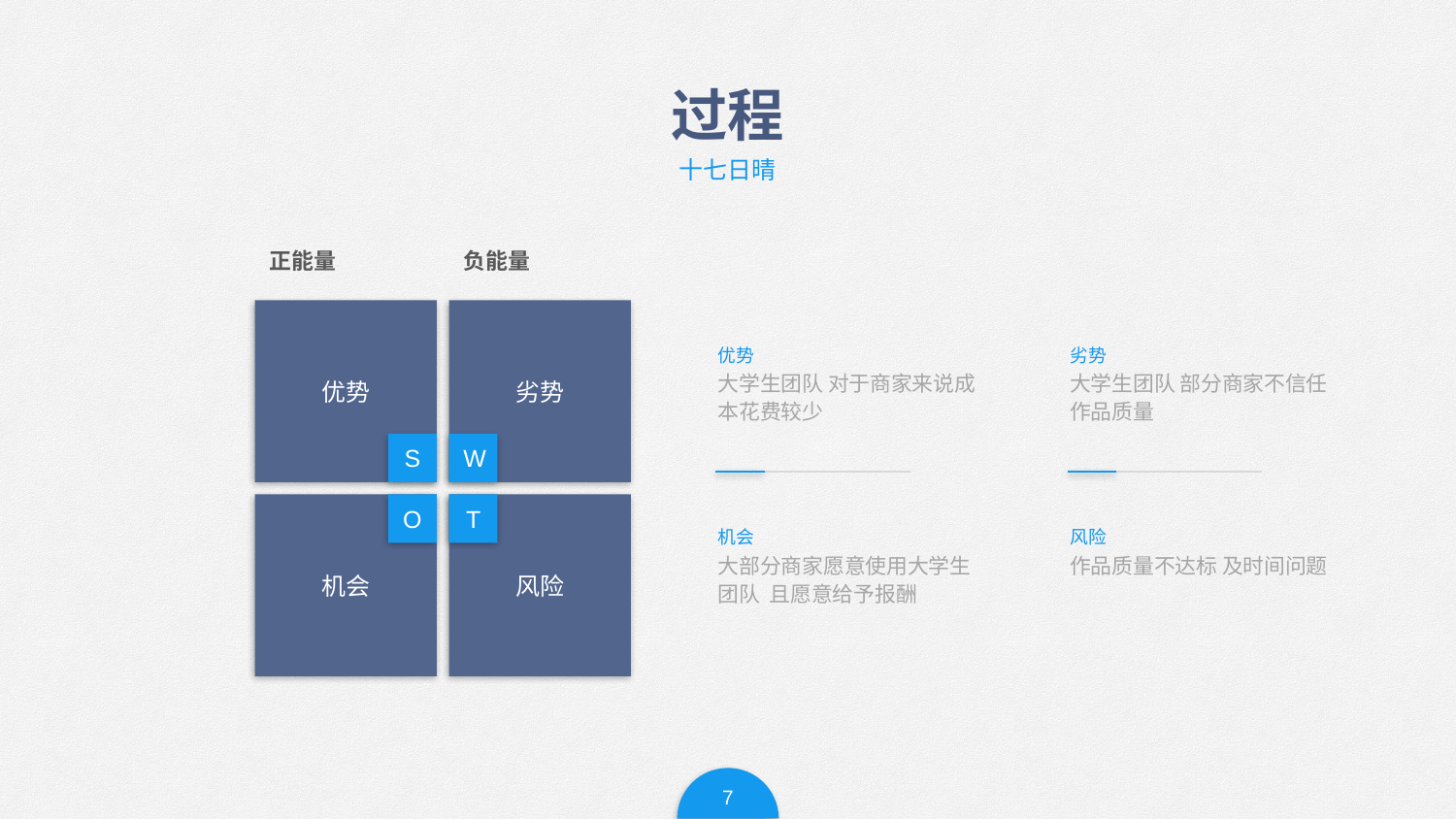

# 过程
十七日晴
正能量
负能量
优势
S
劣势
W
优势
劣势
大学生团队 对于商家来说成本花费较少
大学生团队 部分商家不信任作品质量

机会
O
风险
T
机会
风险
大部分商家愿意使用大学生团队  且愿意给予报酬
作品质量不达标 及时间问题

7